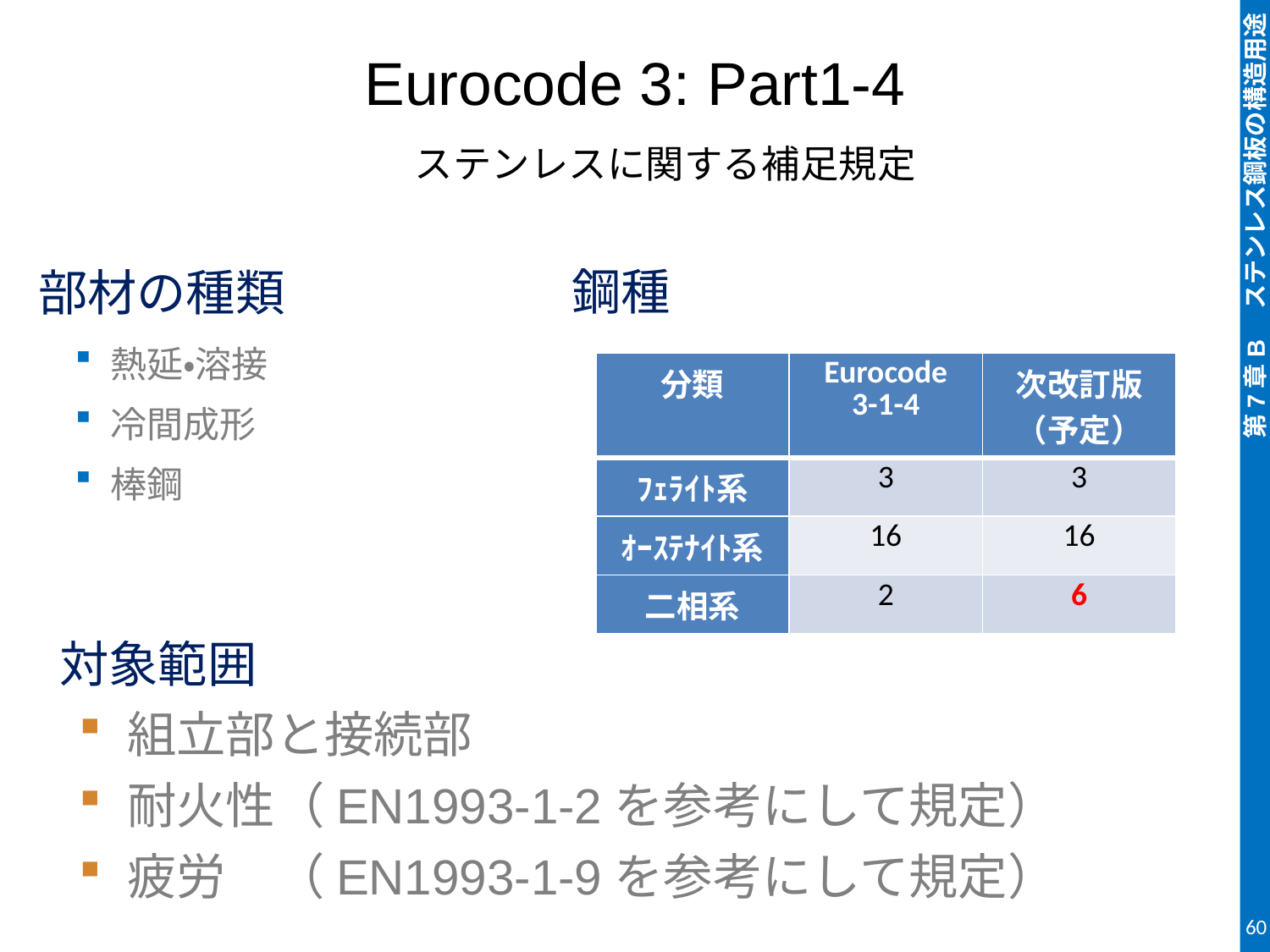

# Eurocode 3: Part1-4 　ステンレスに関する補足規定
鋼種
部材の種類
熱延・溶接
冷間成形
棒鋼
| 分類 | Eurocode 3-1-4 | 次改訂版 （予定） |
| --- | --- | --- |
| ﾌｪﾗｲﾄ系 | 3 | 3 |
| ｵｰｽﾃﾅｲﾄ系 | 16 | 16 |
| 二相系 | 2 | 6 |
対象範囲
組立部と接続部
耐火性（EN1993-1-2を参考にして規定）
疲労　（EN1993-1-9を参考にして規定）
60